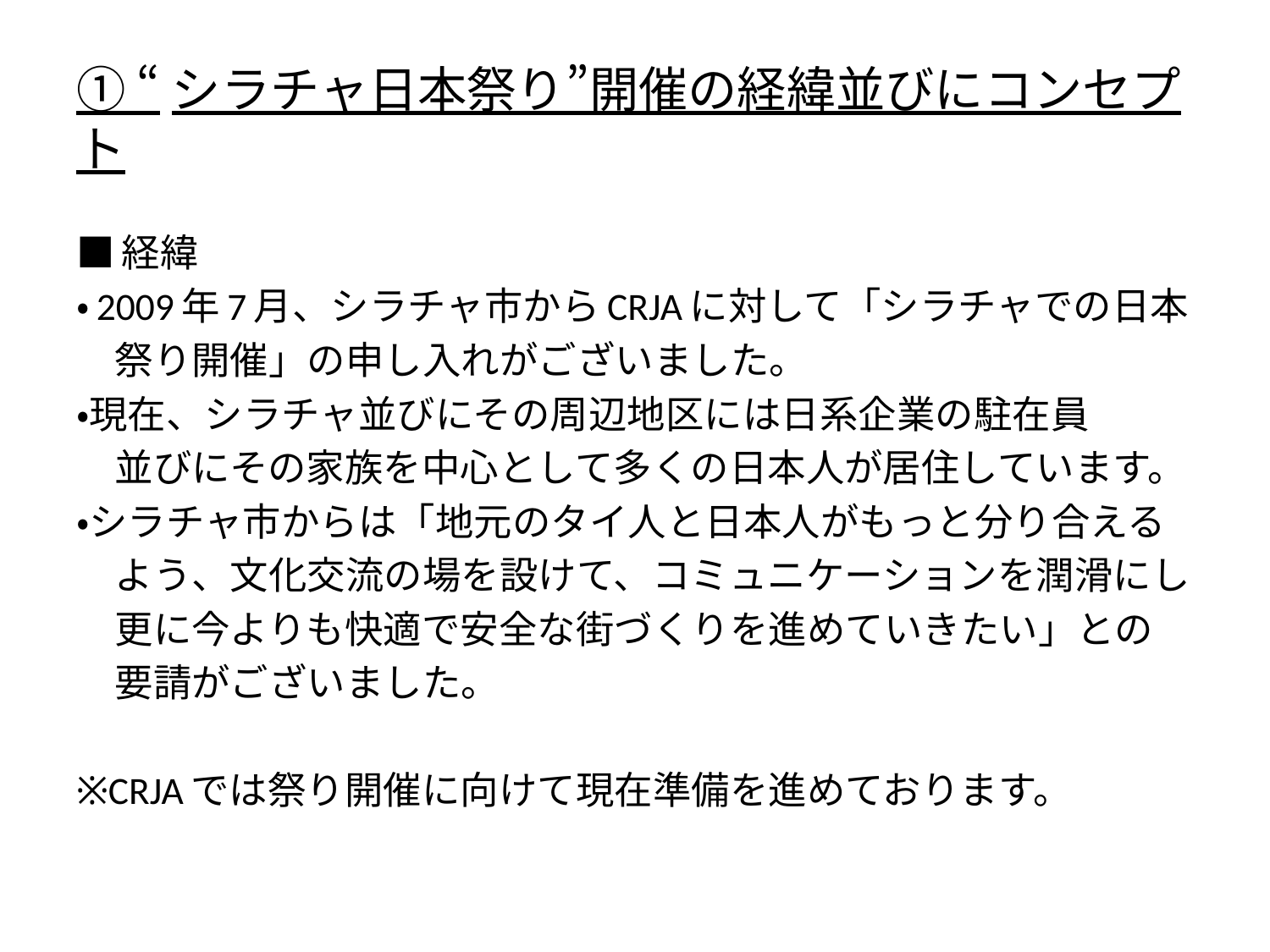

# ① “シラチャ日本祭り”開催の経緯並びにコンセプト
■経緯
・2009年7月、シラチャ市からCRJAに対して「シラチャでの日本
　祭り開催」の申し入れがございました。
・現在、シラチャ並びにその周辺地区には日系企業の駐在員
　並びにその家族を中心として多くの日本人が居住しています。
・シラチャ市からは「地元のタイ人と日本人がもっと分り合える
　よう、文化交流の場を設けて、コミュニケーションを潤滑にし
　更に今よりも快適で安全な街づくりを進めていきたい」との
　要請がございました。

※CRJAでは祭り開催に向けて現在準備を進めております。